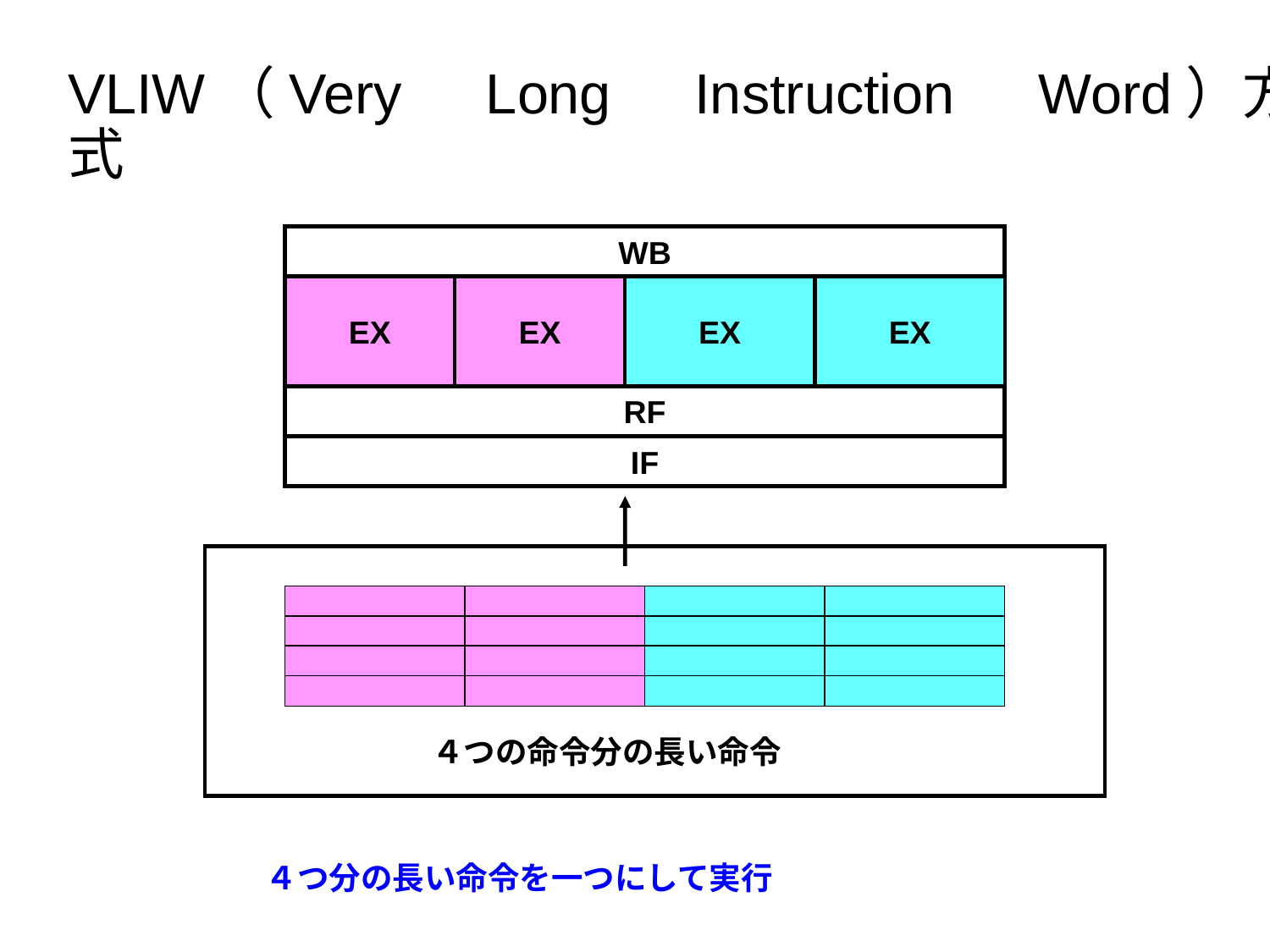

# VLIW（Very　Long　Instruction　Word）方式
WB
EX
EX
EX
EX
RF
IF

４つの命令分の長い命令
４つ分の長い命令を一つにして実行